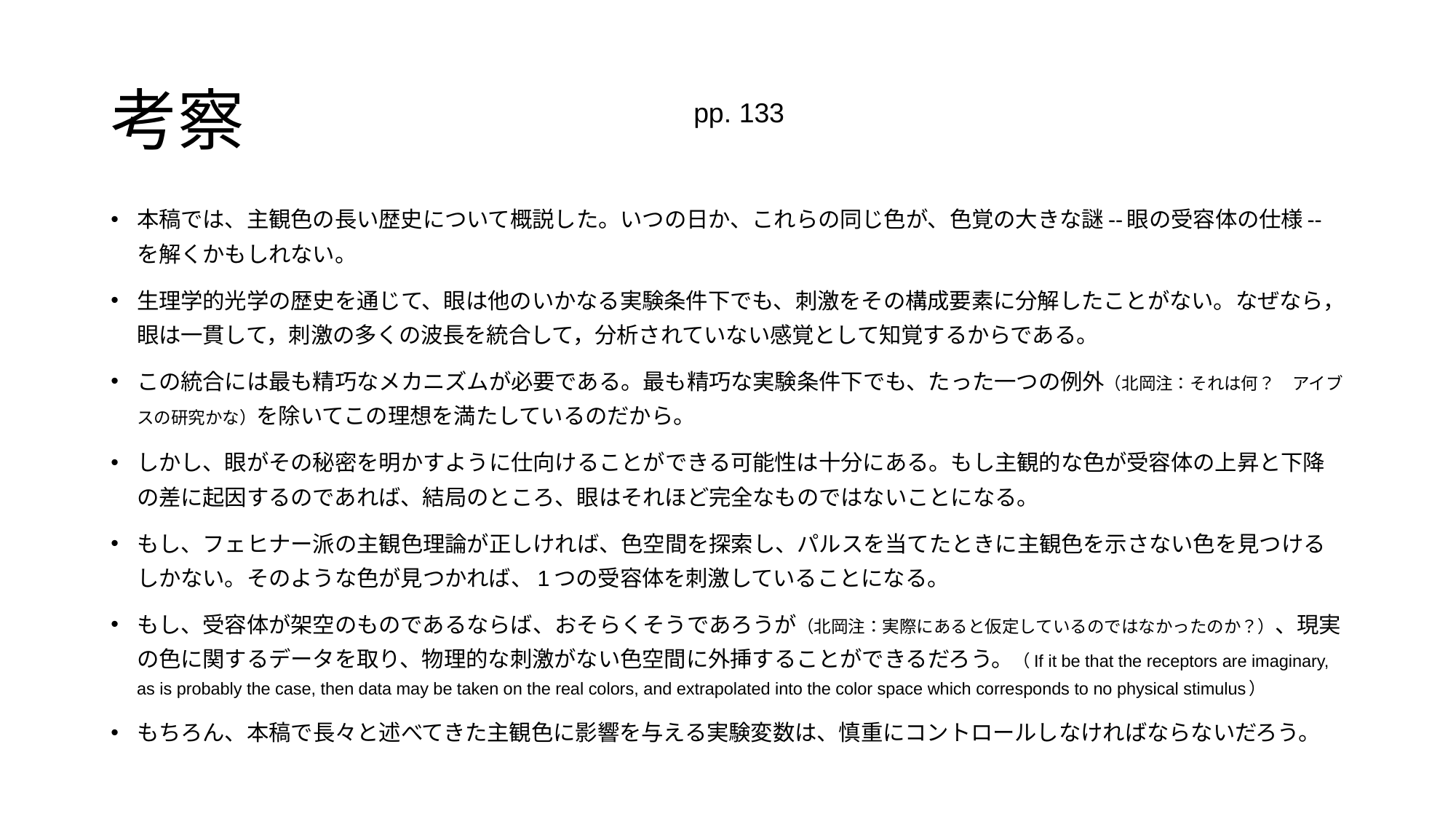

# 考察
pp. 133
本稿では、主観色の長い歴史について概説した。いつの日か、これらの同じ色が、色覚の大きな謎--眼の受容体の仕様--を解くかもしれない。
生理学的光学の歴史を通じて、眼は他のいかなる実験条件下でも、刺激をその構成要素に分解したことがない。なぜなら，眼は一貫して，刺激の多くの波長を統合して，分析されていない感覚として知覚するからである。
この統合には最も精巧なメカニズムが必要である。最も精巧な実験条件下でも、たった一つの例外（北岡注：それは何？　アイブスの研究かな）を除いてこの理想を満たしているのだから。
しかし、眼がその秘密を明かすように仕向けることができる可能性は十分にある。もし主観的な色が受容体の上昇と下降の差に起因するのであれば、結局のところ、眼はそれほど完全なものではないことになる。
もし、フェヒナー派の主観色理論が正しければ、色空間を探索し、パルスを当てたときに主観色を示さない色を見つけるしかない。そのような色が見つかれば、1つの受容体を刺激していることになる。
もし、受容体が架空のものであるならば、おそらくそうであろうが（北岡注：実際にあると仮定しているのではなかったのか？）、現実の色に関するデータを取り、物理的な刺激がない色空間に外挿することができるだろう。（If it be that the receptors are imaginary, as is probably the case, then data may be taken on the real colors, and extrapolated into the color space which corresponds to no physical stimulus）
もちろん、本稿で長々と述べてきた主観色に影響を与える実験変数は、慎重にコントロールしなければならないだろう。